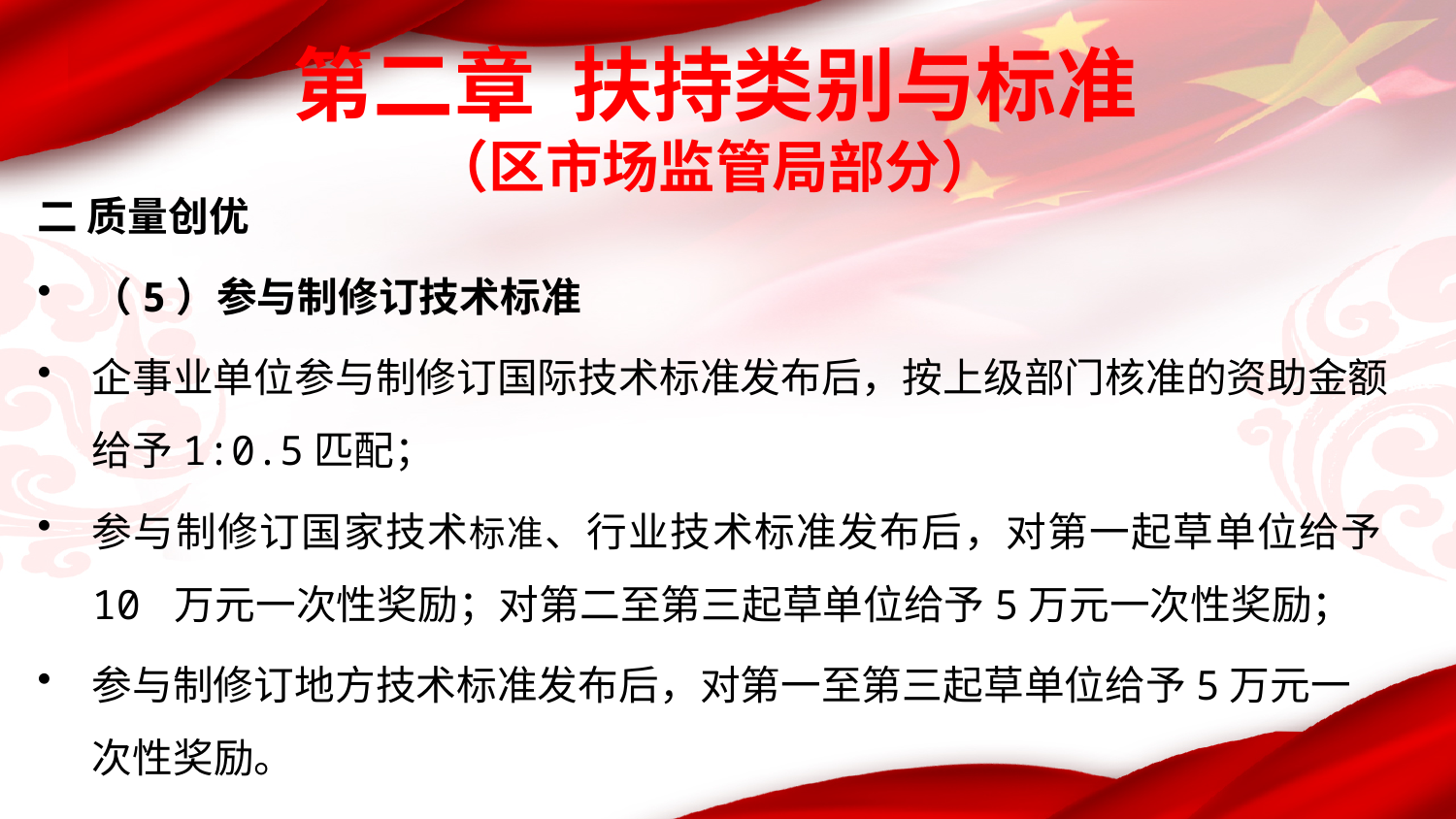

# 第二章  扶持类别与标准 （区市场监管局部分）
二 质量创优
（5）参与制修订技术标准
企事业单位参与制修订国际技术标准发布后，按上级部门核准的资助金额给予1:0.5匹配；
参与制修订国家技术标准、行业技术标准发布后，对第一起草单位给予10 万元一次性奖励；对第二至第三起草单位给予5万元一次性奖励；
参与制修订地方技术标准发布后，对第一至第三起草单位给予5万元一次性奖励。